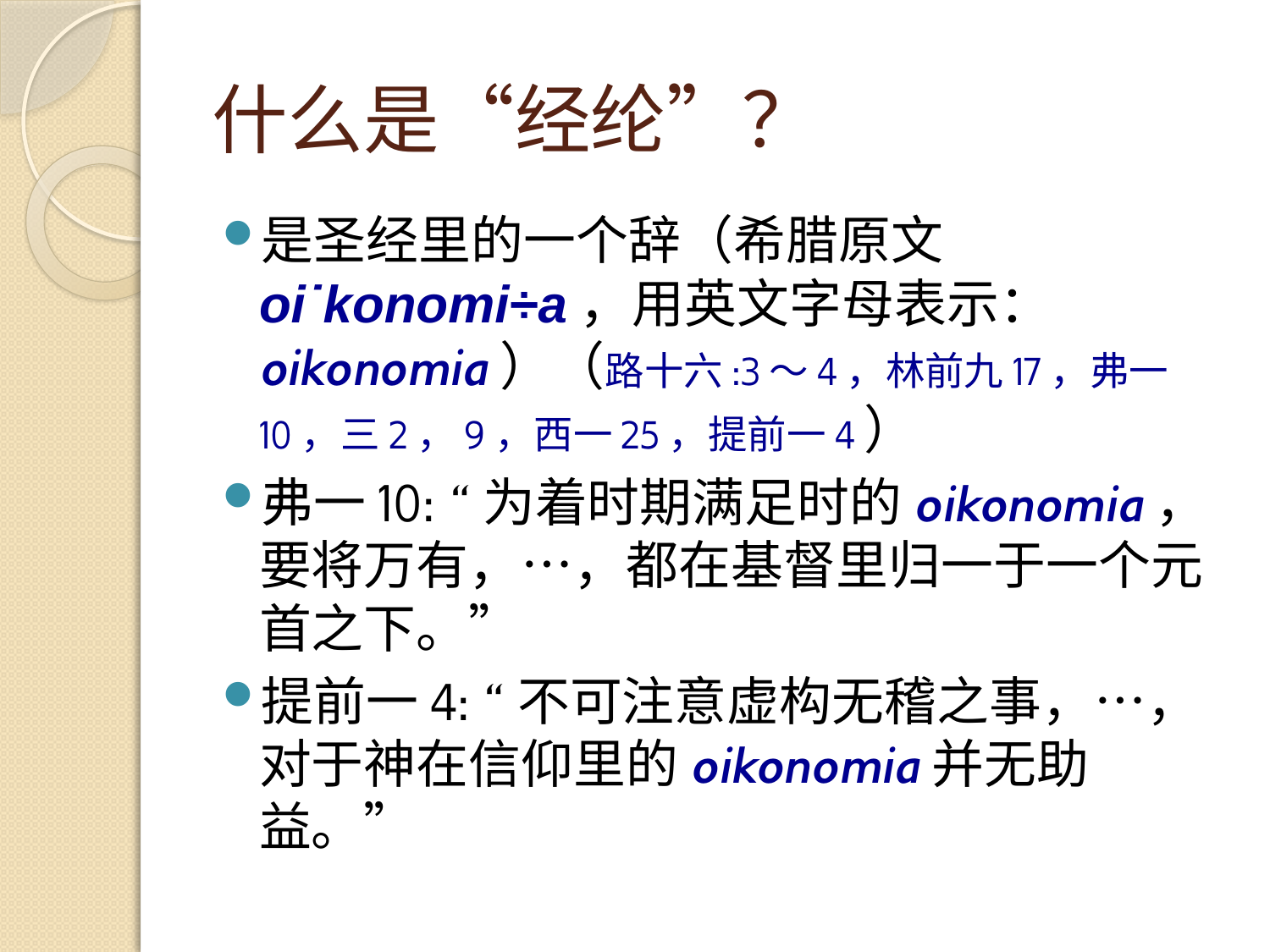

# 什么是“经纶”？
是圣经里的一个辞（希腊原文oi˙konomi÷a，用英文字母表示：oikonomia）（路十六:3～4，林前九17，弗一10，三2，9，西一25，提前一4）
弗一10: “为着时期满足时的oikonomia，要将万有，…，都在基督里归一于一个元首之下。”
提前一4: “不可注意虚构无稽之事，…，对于神在信仰里的oikonomia并无助益。”